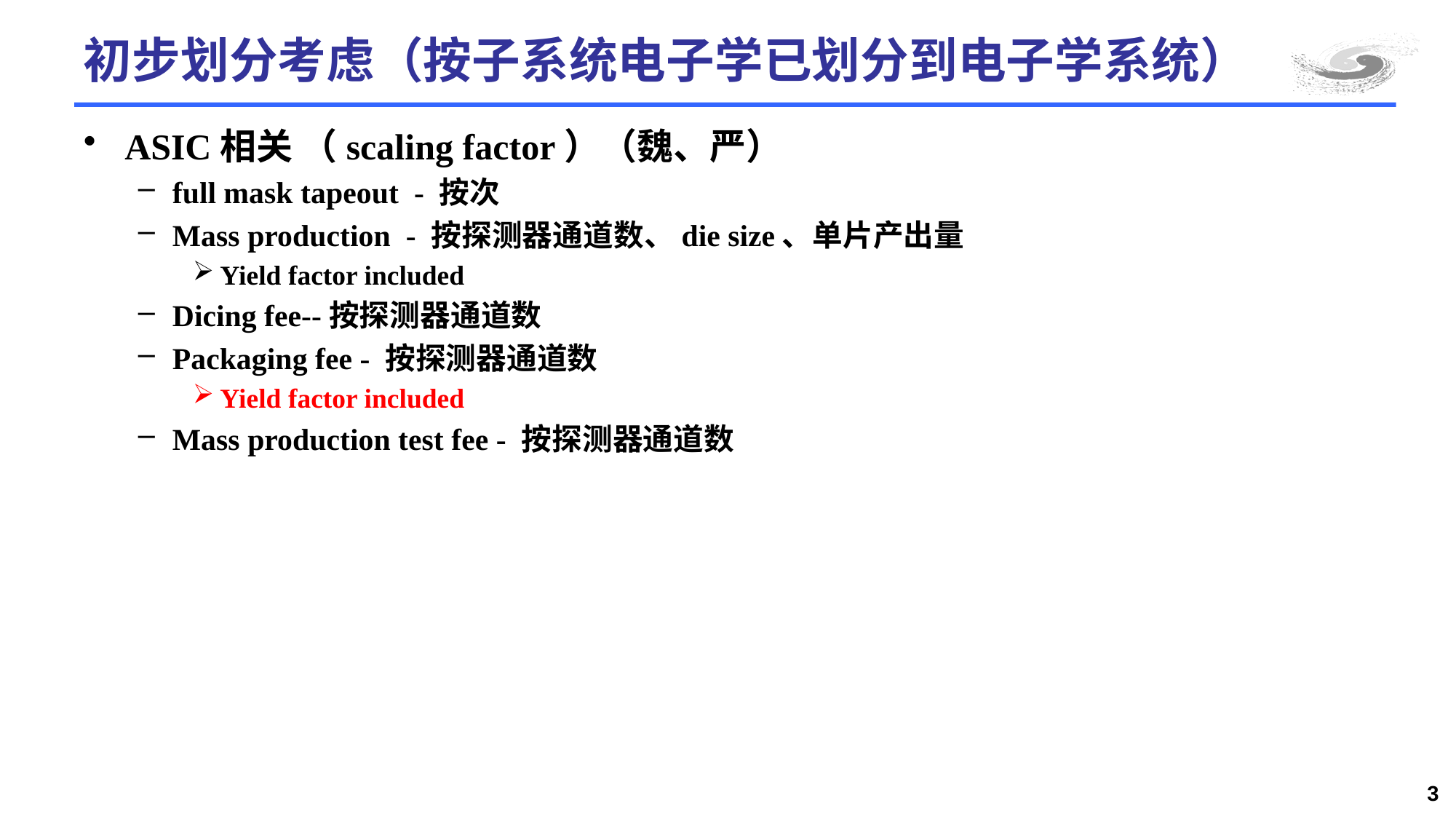

# 初步划分考虑（按子系统电子学已划分到电子学系统）
ASIC相关 （scaling factor）（魏、严）
full mask tapeout  - 按次
Mass production  - 按探测器通道数、die size、单片产出量
Yield factor included
Dicing fee--按探测器通道数
Packaging fee - 按探测器通道数
Yield factor included
Mass production test fee - 按探测器通道数

3